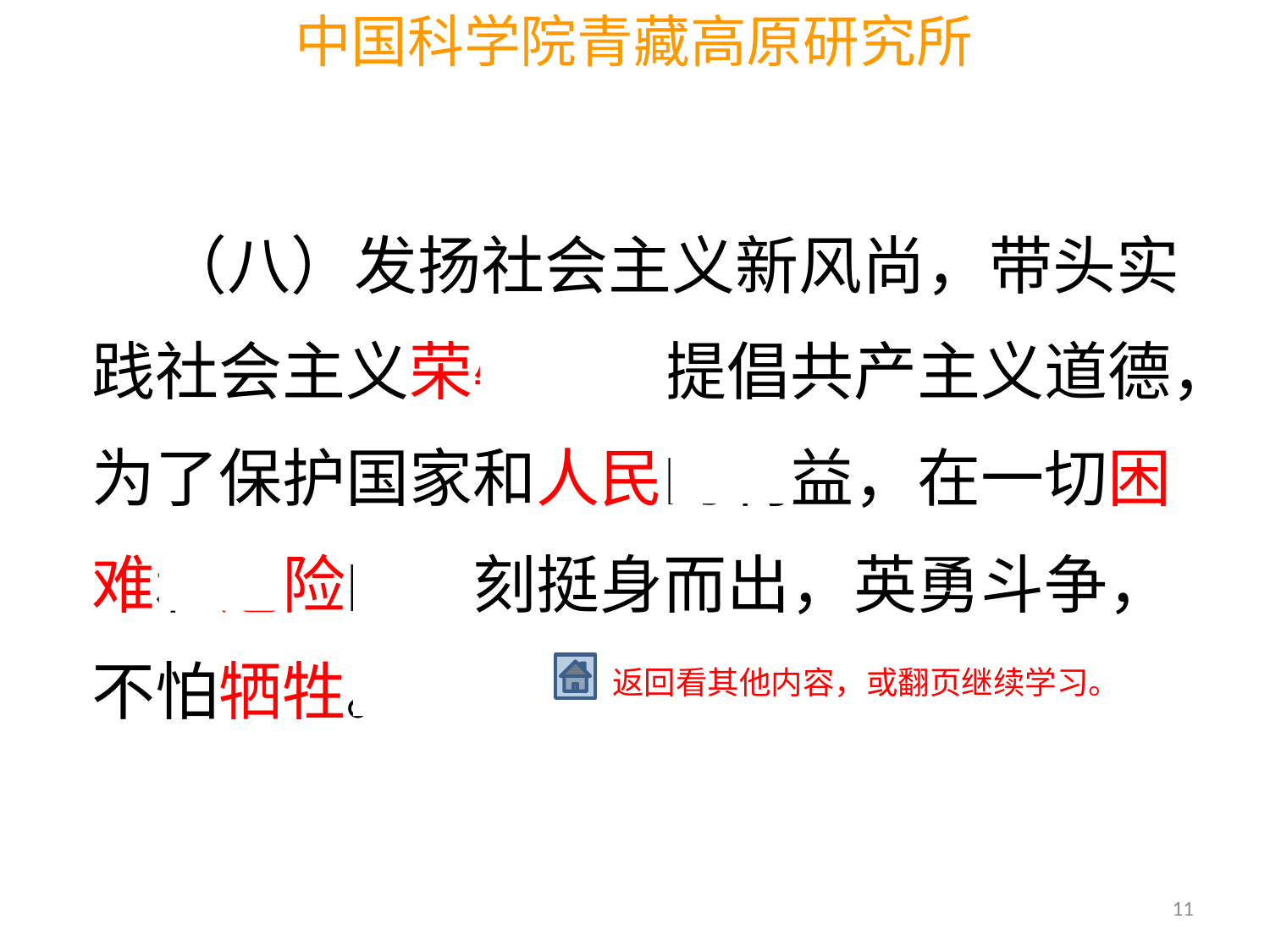

# （八）发扬社会主义新风尚，带头实践社会主义荣辱观，提倡共产主义道德，为了保护国家和人民的利益，在一切困难和危险的时刻挺身而出，英勇斗争，不怕牺牲。

返回看其他内容，或翻页继续学习。
11